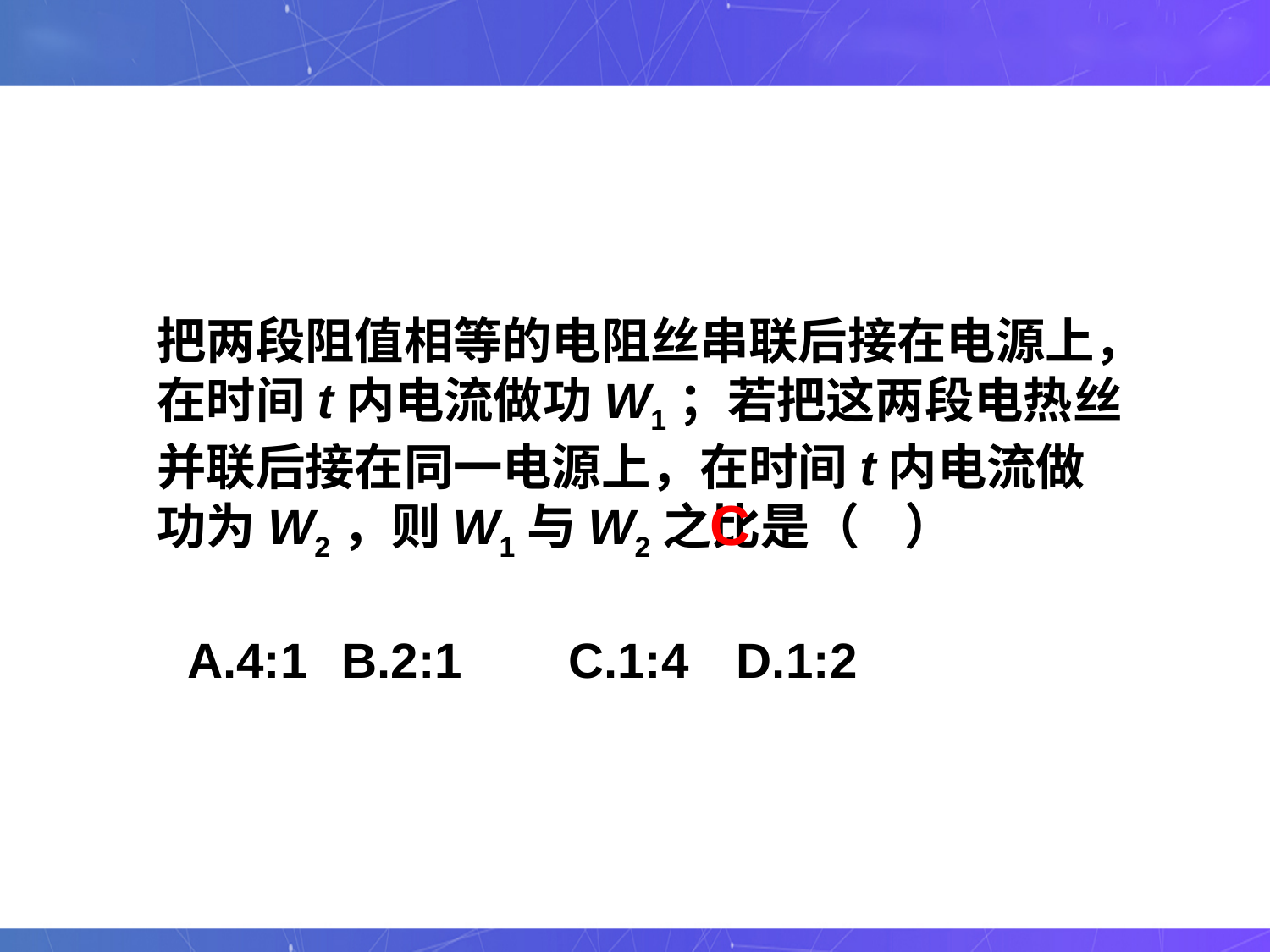

把两段阻值相等的电阻丝串联后接在电源上，在时间t内电流做功W1；若把这两段电热丝并联后接在同一电源上，在时间t内电流做功为W2，则W1与W2之比是（    ）
 C

A.4:1	  B.2:1	C.1:4	   D.1:2